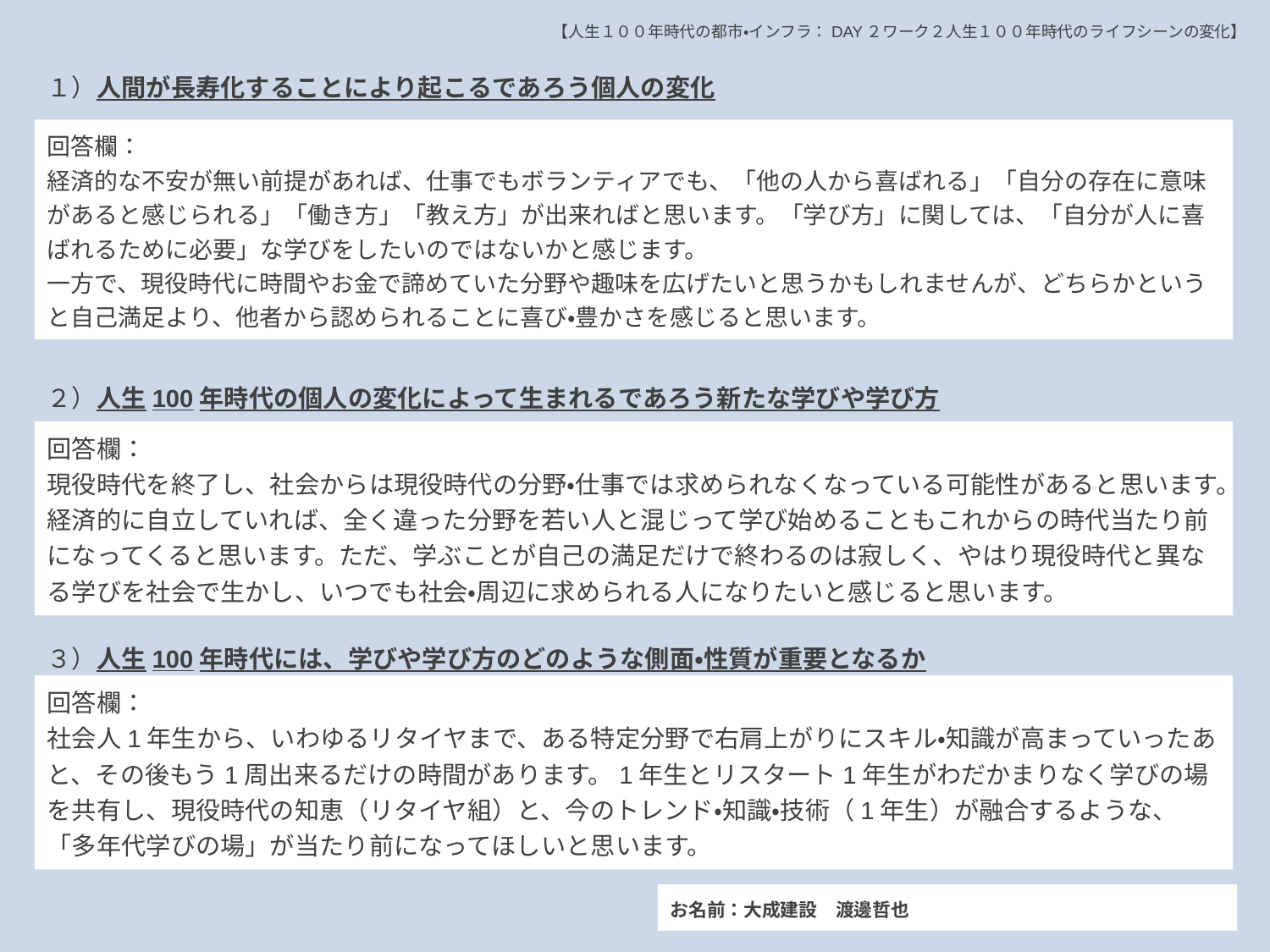

【人生１００年時代の都市・インフラ：DAY２ワーク２人生１００年時代のライフシーンの変化】
１）人間が長寿化することにより起こるであろう個人の変化
回答欄：
経済的な不安が無い前提があれば、仕事でもボランティアでも、「他の人から喜ばれる」「自分の存在に意味があると感じられる」「働き方」「教え方」が出来ればと思います。「学び方」に関しては、「自分が人に喜ばれるために必要」な学びをしたいのではないかと感じます。
一方で、現役時代に時間やお金で諦めていた分野や趣味を広げたいと思うかもしれませんが、どちらかというと自己満足より、他者から認められることに喜び・豊かさを感じると思います。
２）人生100年時代の個人の変化によって生まれるであろう新たな学びや学び方
回答欄：
現役時代を終了し、社会からは現役時代の分野・仕事では求められなくなっている可能性があると思います。経済的に自立していれば、全く違った分野を若い人と混じって学び始めることもこれからの時代当たり前になってくると思います。ただ、学ぶことが自己の満足だけで終わるのは寂しく、やはり現役時代と異なる学びを社会で生かし、いつでも社会・周辺に求められる人になりたいと感じると思います。
３）人生100年時代には、学びや学び方のどのような側面・性質が重要となるか
回答欄：
社会人1年生から、いわゆるリタイヤまで、ある特定分野で右肩上がりにスキル・知識が高まっていったあと、その後もう1周出来るだけの時間があります。1年生とリスタート1年生がわだかまりなく学びの場を共有し、現役時代の知恵（リタイヤ組）と、今のトレンド・知識・技術（1年生）が融合するような、「多年代学びの場」が当たり前になってほしいと思います。
お名前：大成建設　渡邊哲也